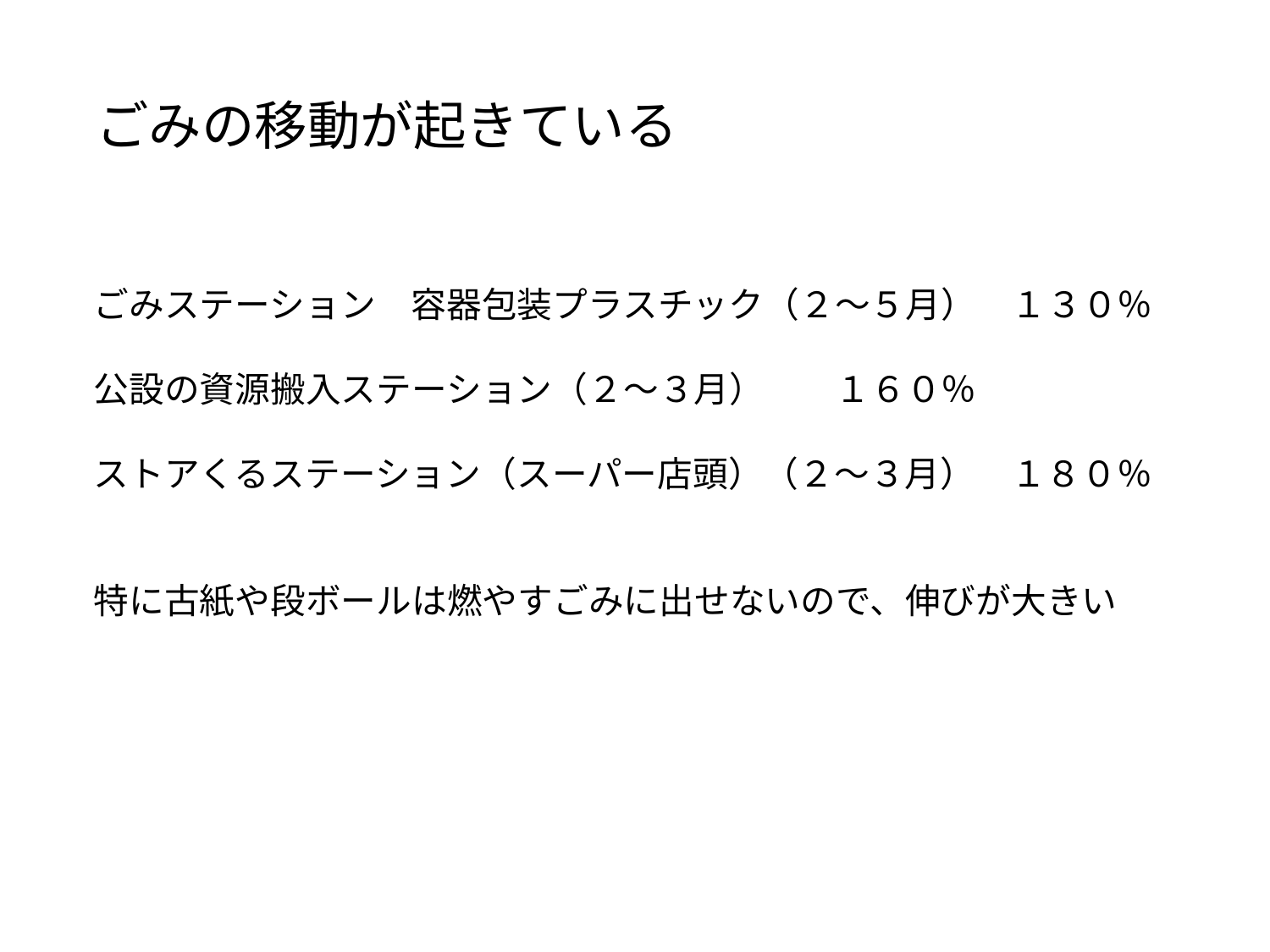

ごみの移動が起きている
ごみステーション　容器包装プラスチック（２～５月）　１３０％

公設の資源搬入ステーション（２～３月）　　１６０％

ストアくるステーション（スーパー店頭）（２～３月）　１８０％

特に古紙や段ボールは燃やすごみに出せないので、伸びが大きい